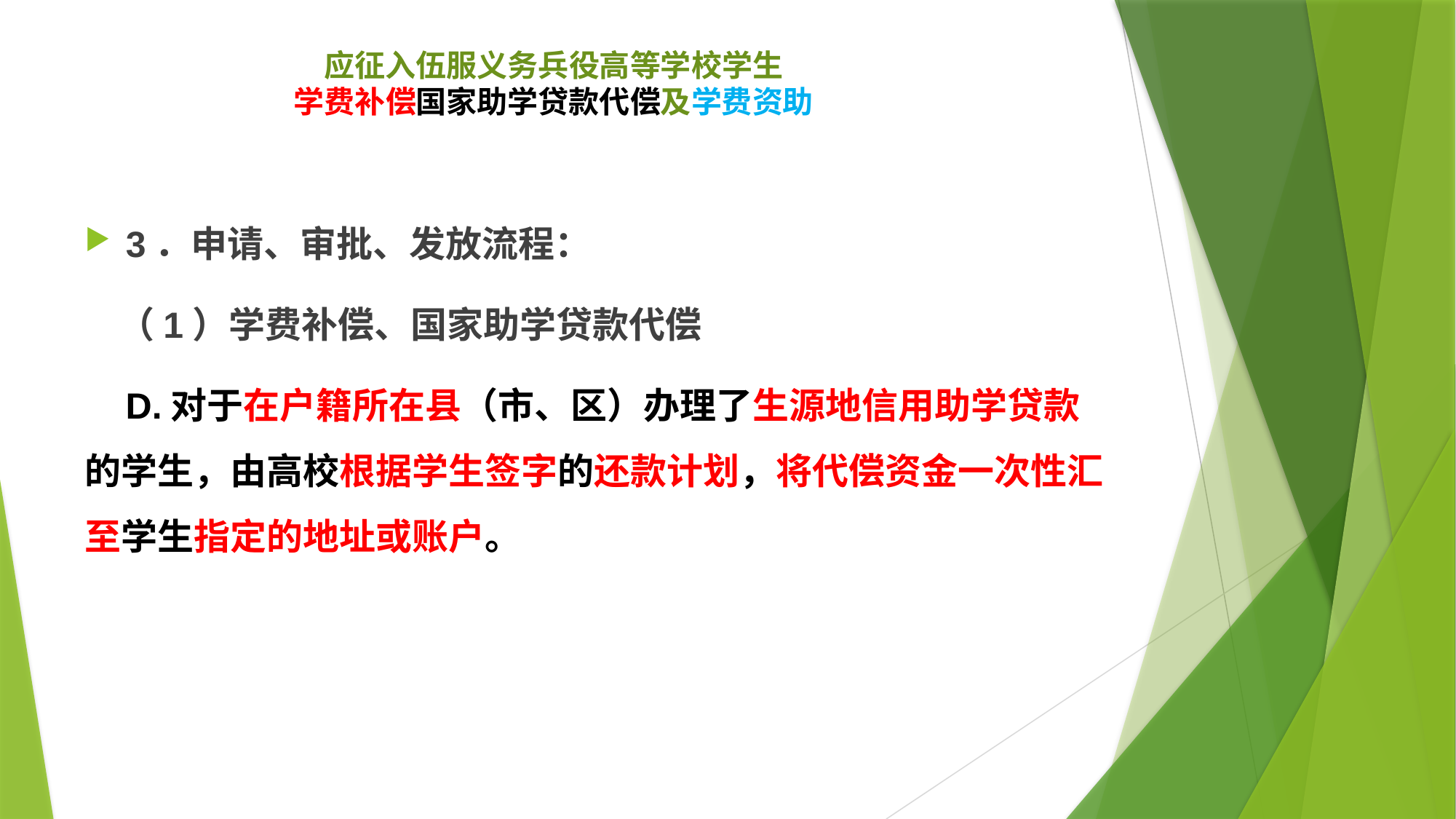

# 应征入伍服义务兵役高等学校学生 学费补偿国家助学贷款代偿及学费资助
3．申请、审批、发放流程：
   （1）学费补偿、国家助学贷款代偿
    D.对于在户籍所在县（市、区）办理了生源地信用助学贷款的学生，由高校根据学生签字的还款计划，将代偿资金一次性汇至学生指定的地址或账户。